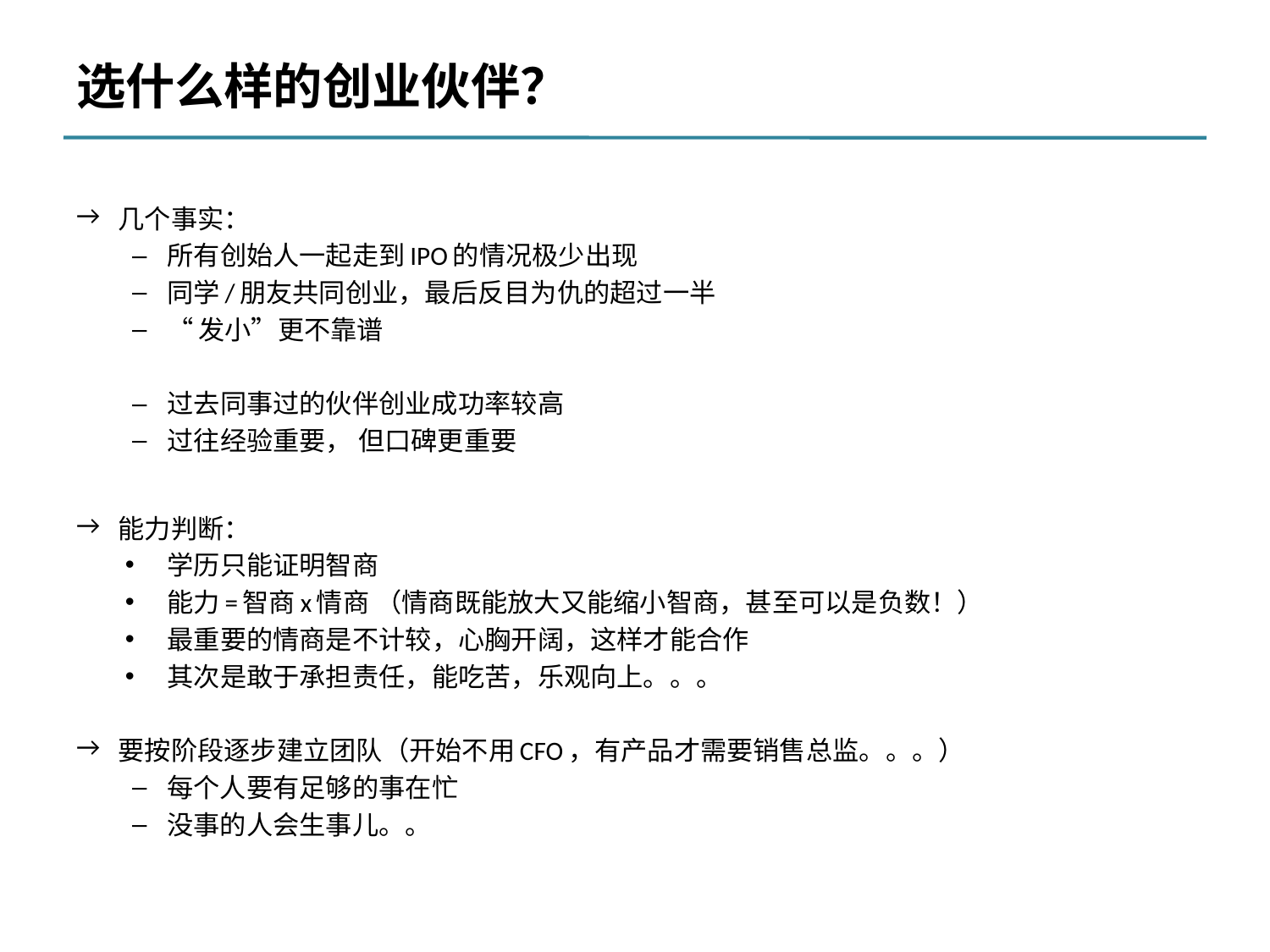

# 选什么样的创业伙伴？

几个事实：
所有创始人一起走到IPO的情况极少出现
同学/朋友共同创业，最后反目为仇的超过一半
“发小”更不靠谱

过去同事过的伙伴创业成功率较高
过往经验重要， 但口碑更重要

能力判断：
学历只能证明智商
能力=智商x情商 （情商既能放大又能缩小智商，甚至可以是负数！）
最重要的情商是不计较，心胸开阔，这样才能合作
其次是敢于承担责任，能吃苦，乐观向上。。。

要按阶段逐步建立团队（开始不用CFO，有产品才需要销售总监。。。）
每个人要有足够的事在忙
没事的人会生事儿。。